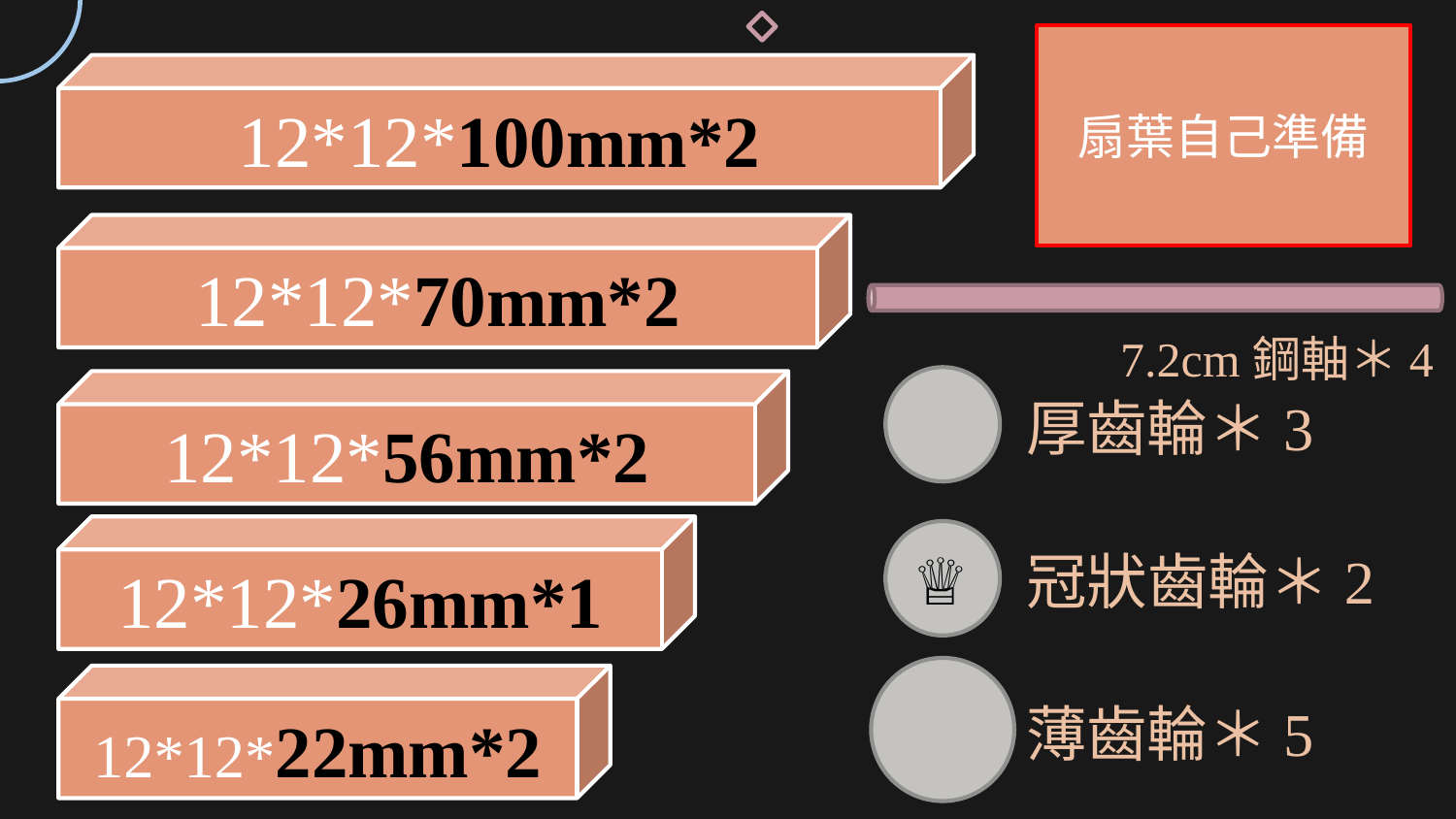

扇葉自己準備
12*12*100mm*2
12*12*70mm*2
7.2cm鋼軸＊4

12*12*56mm*2
厚齒輪＊3
12*12*26mm*1

♕
冠狀齒輪＊2

12*12*22mm*2
薄齒輪＊5